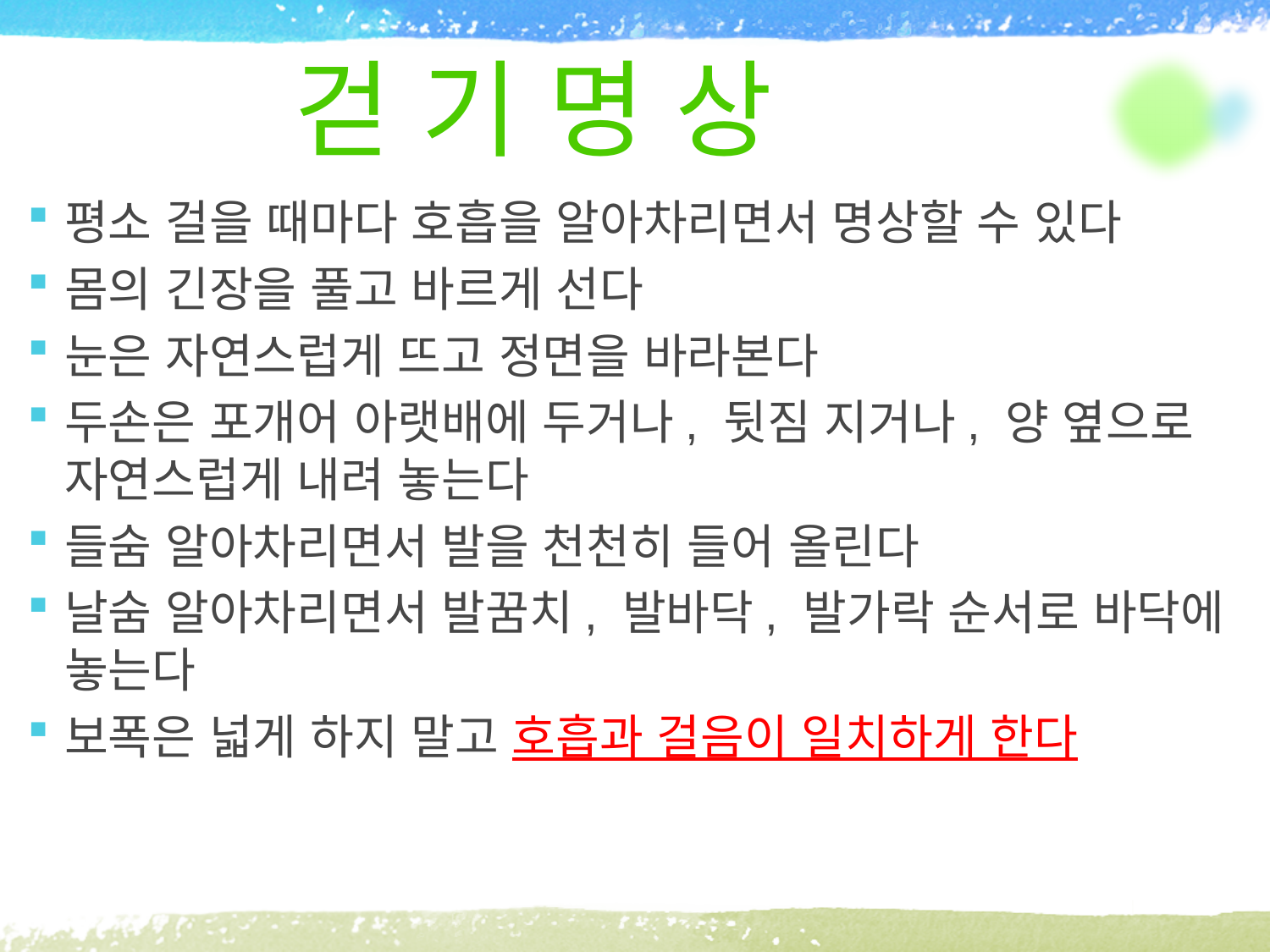

# 걷 기 명 상

평소 걸을 때마다 호흡을 알아차리면서 명상할 수 있다
몸의 긴장을 풀고 바르게 선다
눈은 자연스럽게 뜨고 정면을 바라본다
두손은 포개어 아랫배에 두거나, 뒷짐 지거나, 양 옆으로 자연스럽게 내려 놓는다
들숨 알아차리면서 발을 천천히 들어 올린다
날숨 알아차리면서 발꿈치, 발바닥, 발가락 순서로 바닥에 놓는다
보폭은 넓게 하지 말고 호흡과 걸음이 일치하게 한다